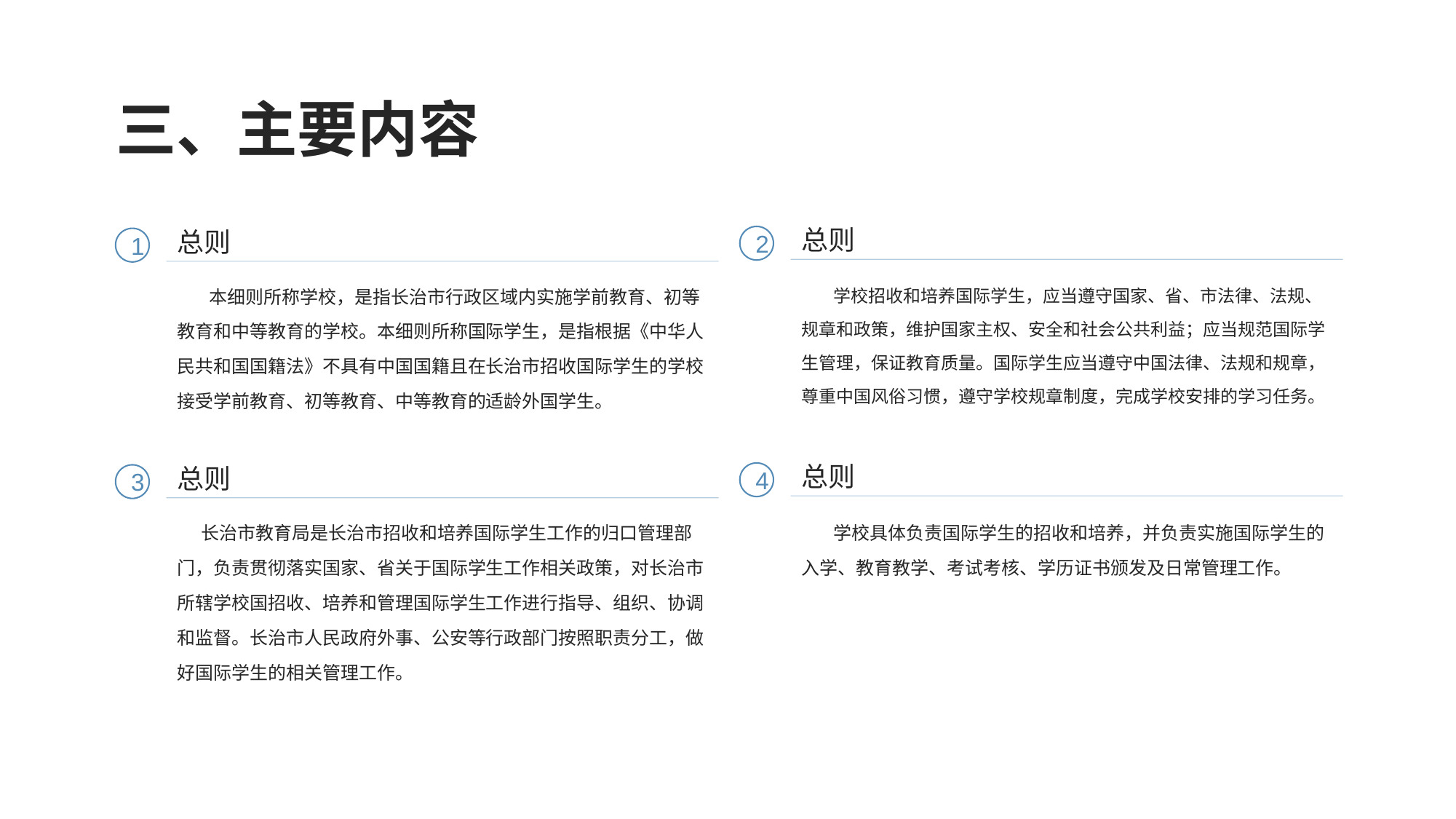

三、主要内容
总则
总则
2
1
       本细则所称学校，是指长治市行政区域内实施学前教育、初等教育和中等教育的学校。本细则所称国际学生，是指根据《中华人民共和国国籍法》不具有中国国籍且在长治市招收国际学生的学校接受学前教育、初等教育、中等教育的适龄外国学生。
       学校招收和培养国际学生，应当遵守国家、省、市法律、法规、规章和政策，维护国家主权、安全和社会公共利益；应当规范国际学生管理，保证教育质量。国际学生应当遵守中国法律、法规和规章，尊重中国风俗习惯，遵守学校规章制度，完成学校安排的学习任务。
总则
总则
4
3
     长治市教育局是长治市招收和培养国际学生工作的归口管理部门，负责贯彻落实国家、省关于国际学生工作相关政策，对长治市所辖学校国招收、培养和管理国际学生工作进行指导、组织、协调和监督。长治市人民政府外事、公安等行政部门按照职责分工，做好国际学生的相关管理工作。
       学校具体负责国际学生的招收和培养，并负责实施国际学生的入学、教育教学、考试考核、学历证书颁发及日常管理工作。